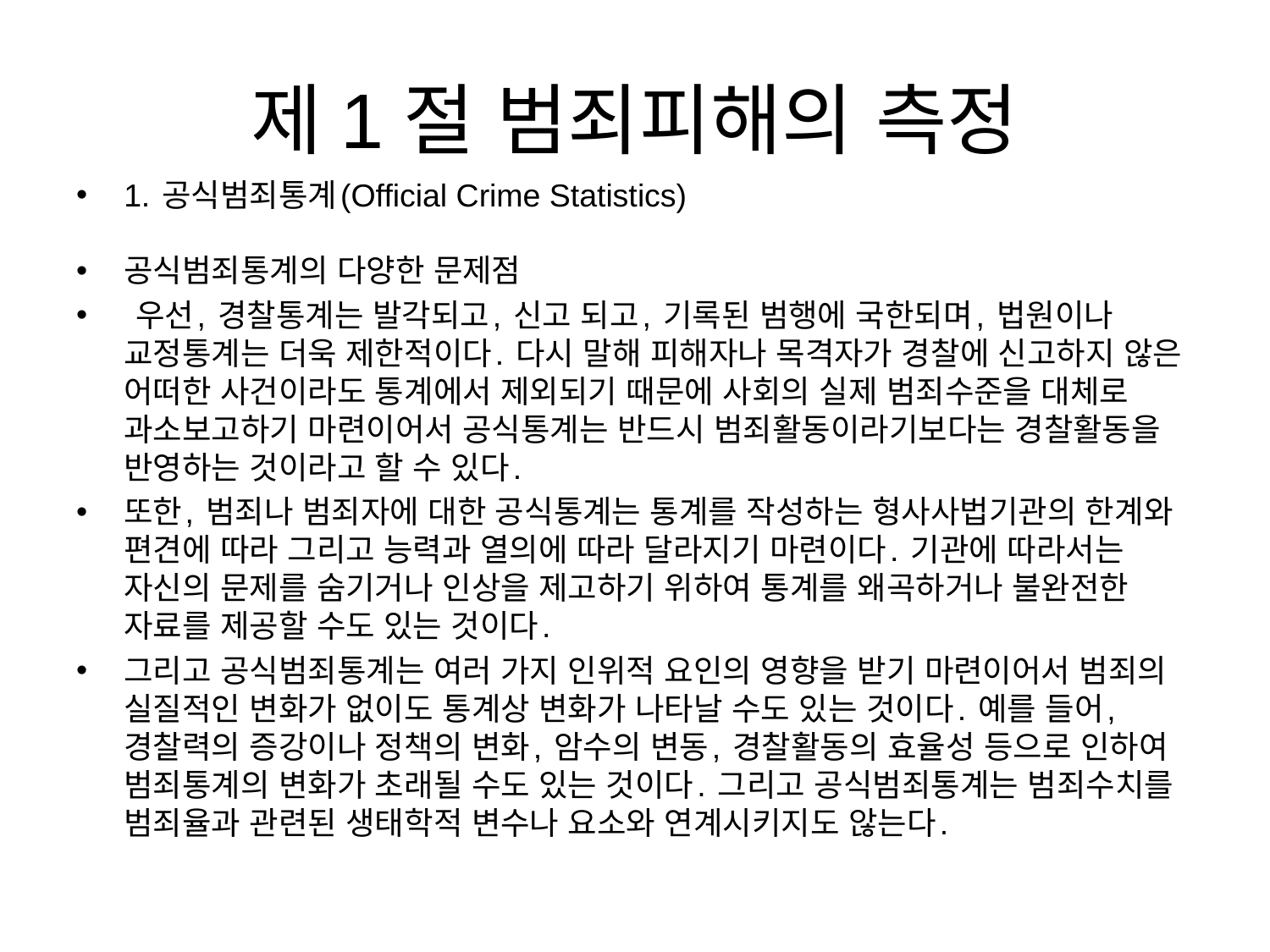

# 제1절 범죄피해의 측정
1. 공식범죄통계(Official Crime Statistics)

공식범죄통계의 다양한 문제점
 우선, 경찰통계는 발각되고, 신고 되고, 기록된 범행에 국한되며, 법원이나 교정통계는 더욱 제한적이다. 다시 말해 피해자나 목격자가 경찰에 신고하지 않은 어떠한 사건이라도 통계에서 제외되기 때문에 사회의 실제 범죄수준을 대체로 과소보고하기 마련이어서 공식통계는 반드시 범죄활동이라기보다는 경찰활동을 반영하는 것이라고 할 수 있다.
또한, 범죄나 범죄자에 대한 공식통계는 통계를 작성하는 형사사법기관의 한계와 편견에 따라 그리고 능력과 열의에 따라 달라지기 마련이다. 기관에 따라서는 자신의 문제를 숨기거나 인상을 제고하기 위하여 통계를 왜곡하거나 불완전한 자료를 제공할 수도 있는 것이다.
그리고 공식범죄통계는 여러 가지 인위적 요인의 영향을 받기 마련이어서 범죄의 실질적인 변화가 없이도 통계상 변화가 나타날 수도 있는 것이다. 예를 들어, 경찰력의 증강이나 정책의 변화, 암수의 변동, 경찰활동의 효율성 등으로 인하여 범죄통계의 변화가 초래될 수도 있는 것이다. 그리고 공식범죄통계는 범죄수치를 범죄율과 관련된 생태학적 변수나 요소와 연계시키지도 않는다.